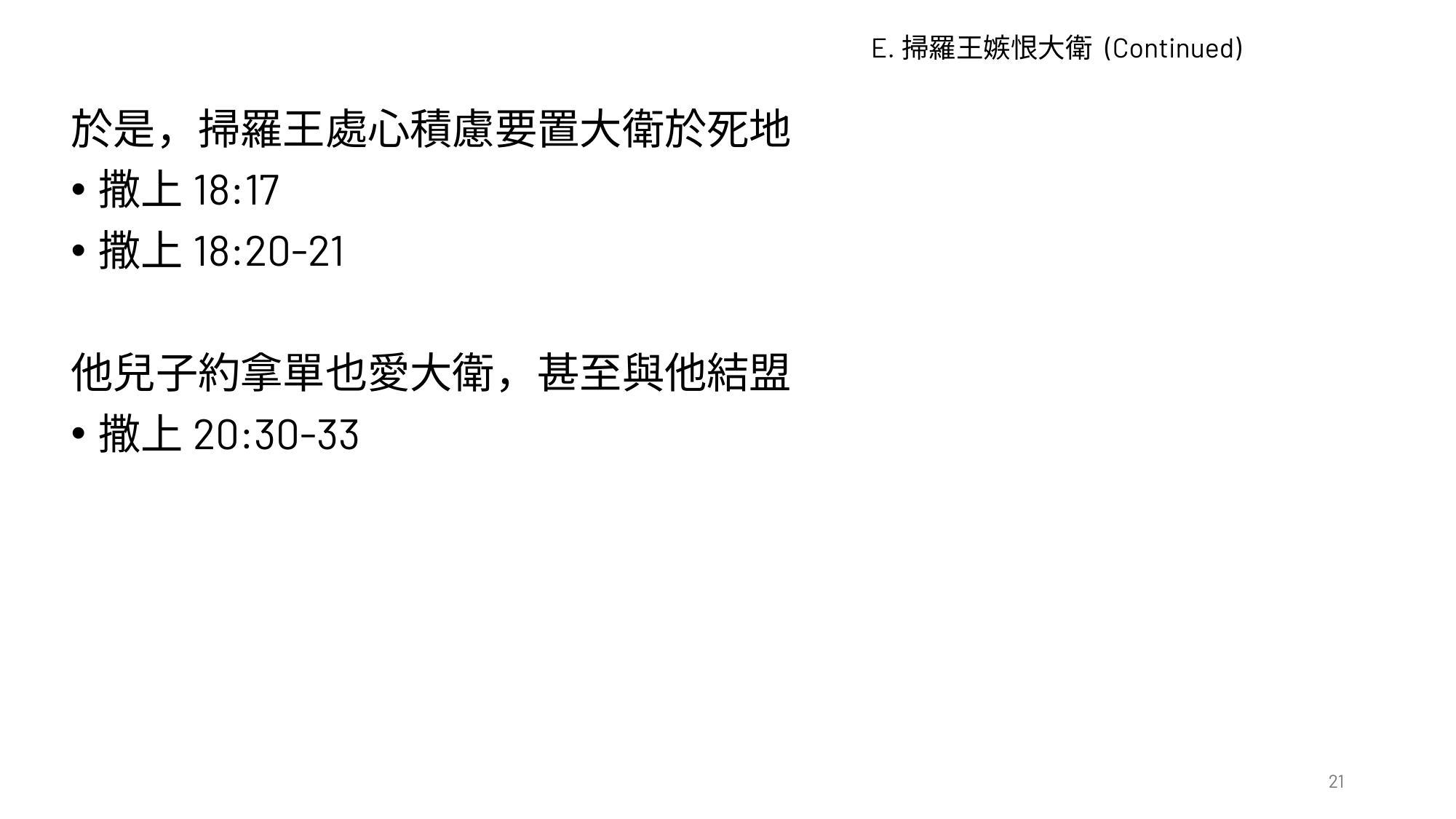

E.掃羅王嫉恨大衛 (Continued)
於是，掃羅王處心積慮要置大衛於死地
撒上18:17
撒上18:20-21

他兒子約拿單也愛大衛，甚至與他結盟
撒上20:30-33

21